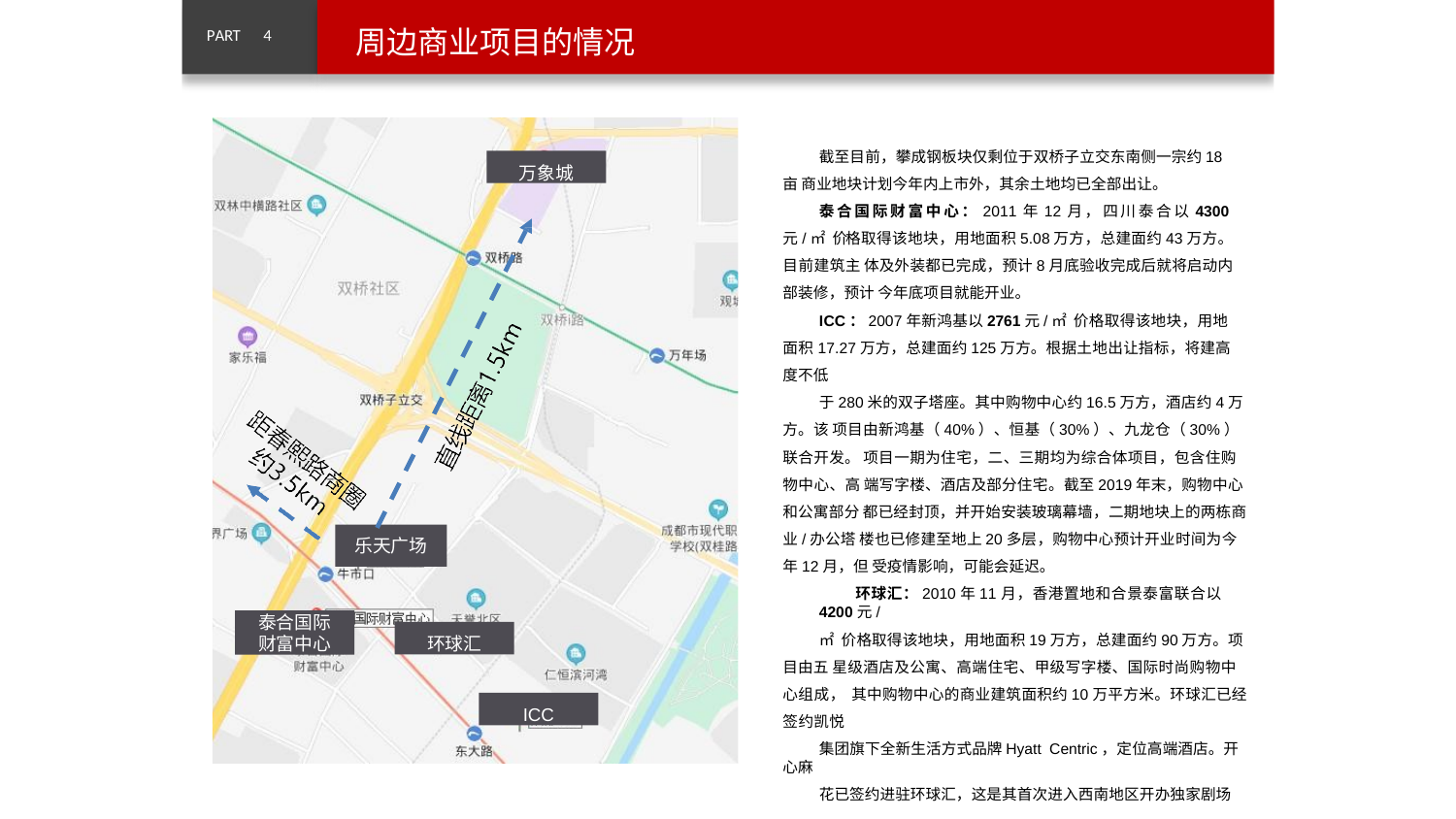

# PART       4
周边商业项目的情况

截至目前，攀成钢板块仅剩位于双桥子立交东南侧一宗约18亩 商业地块计划今年内上市外，其余土地均已全部出让。
泰合国际财富中心：2011年12月，四川泰合以4300元/㎡价 格取得该地块，用地面积5.08万方，总建面约43万方。目前建筑主 体及外装都已完成，预计8月底验收完成后就将启动内部装修，预计 今年底项目就能开业。
ICC：2007年新鸿基以2761元/㎡价格取得该地块，用地面积  17.27万方，总建面约125万方。根据土地出让指标，将建高度不低
于280米的双子塔座。其中购物中心约16.5万方，酒店约4万方。该 项目由新鸿基（40%）、恒基（30%）、九龙仓（30%）联合开发。 项目一期为住宅，二、三期均为综合体项目，包含住购物中心、高 端写字楼、酒店及部分住宅。截至2019年末，购物中心和公寓部分 都已经封顶，并开始安装玻璃幕墙，二期地块上的两栋商业/办公塔 楼也已修建至地上20多层，购物中心预计开业时间为今年12月，但 受疫情影响，可能会延迟。
环球汇：2010年11月，香港置地和合景泰富联合以4200元/
㎡价格取得该地块，用地面积19万方，总建面约90万方。项目由五 星级酒店及公寓、高端住宅、甲级写字楼、国际时尚购物中心组成，  其中购物中心的商业建筑面积约10万平方米。环球汇已经签约凯悦
集团旗下全新生活方式品牌Hyatt Centric，定位高端酒店。开心麻
花已签约进驻环球汇，这是其首次进入西南地区开办独家剧场
万象城

乐天广场
泰合国际 财富中心
环球汇
ICC